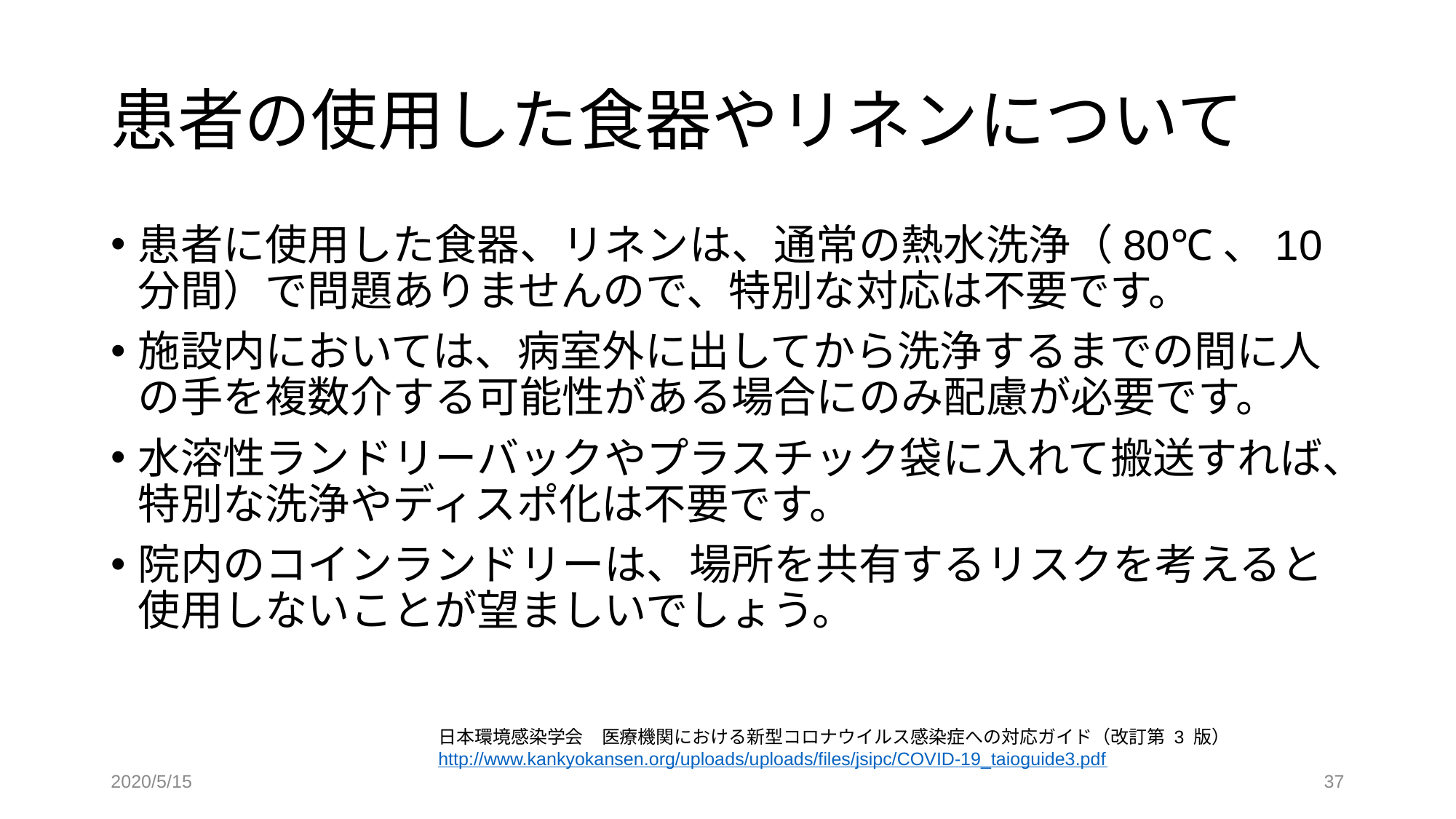

# 患者の使用した食器やリネンについて
患者に使⽤した⾷器、リネンは、通常の熱⽔洗浄（80℃、10分間）で問題ありませんので、特別な対応は不要です。
施設内においては、病室外に出してから洗浄するまでの間に⼈の⼿を複数介する可能性がある場合にのみ配慮が必要です。
⽔溶性ランドリーバックやプラスチック袋に⼊れて搬送すれば、特別な洗浄やディスポ化は不要です。
院内のコインランドリーは、場所を共有するリスクを考えると使⽤しないことが望ましいでしょう。
日本環境感染学会　医療機関における新型コロナウイルス感染症への対応ガイド（改訂第 3 版）　http://www.kankyokansen.org/uploads/uploads/files/jsipc/COVID-19_taioguide3.pdf
2020/5/15
37